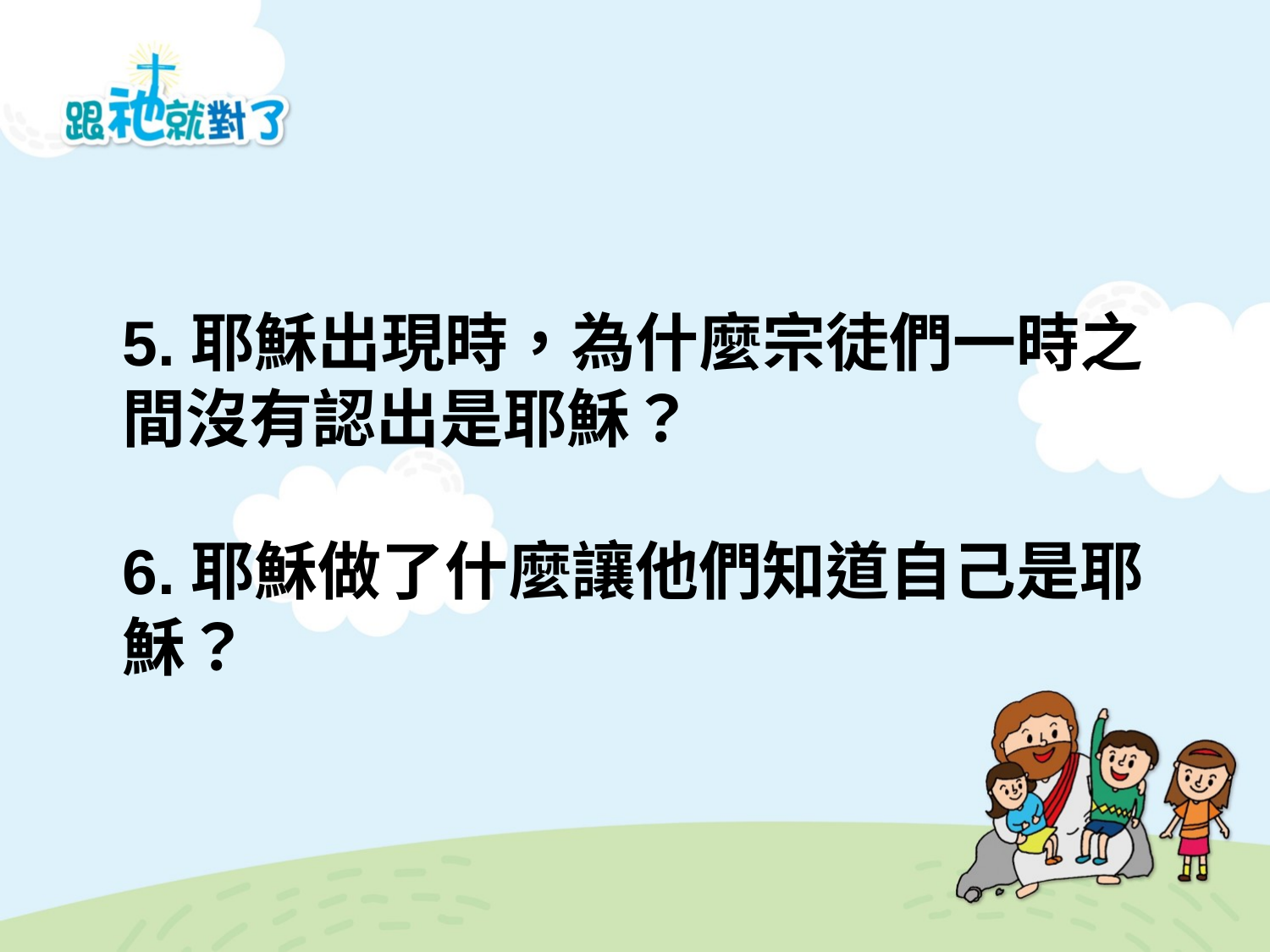

5.耶穌出現時，為什麼宗徒們一時之間沒有認出是耶穌？

6.耶穌做了什麼讓他們知道自己是耶穌？